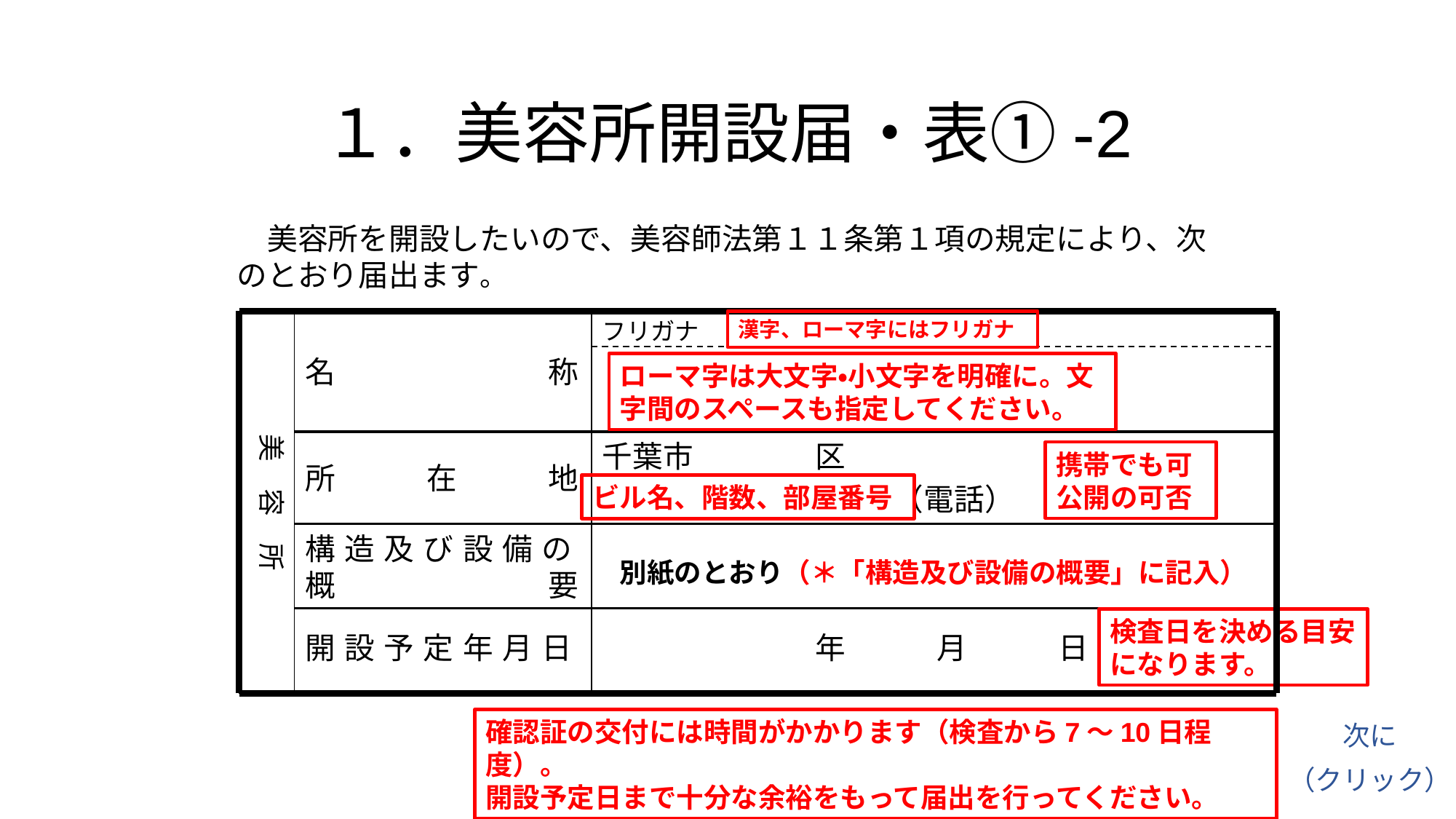

# １．美容所開設届・表①-2
　美容所を開設したいので、美容師法第１１条第１項の規定により、次
のとおり届出ます。
美　容　所

名　　　　　　　称

フリガナ

漢字、ローマ字にはフリガナ
ローマ字は大文字・小文字を明確に。文字間のスペースも指定してください。

所　　　在　　　地

千葉市　　　　区
　　　　　　　　（電話）
携帯でも可
公開の可否
ビル名、階数、部屋番号
構　造　及　び　設　備　の
概　　　　　　　要
構造及び設備の
概　　　　　要
別紙のとおり（＊「構造及び設備の概要」に記入）
検査日を決める目安になります。

開　設　予　定　年　月　日

　　　　　　　年　　　月　　　日

確認証の交付には時間がかかります（検査から7～10日程度）。
開設予定日まで十分な余裕をもって届出を行ってください。
次に
（クリック）